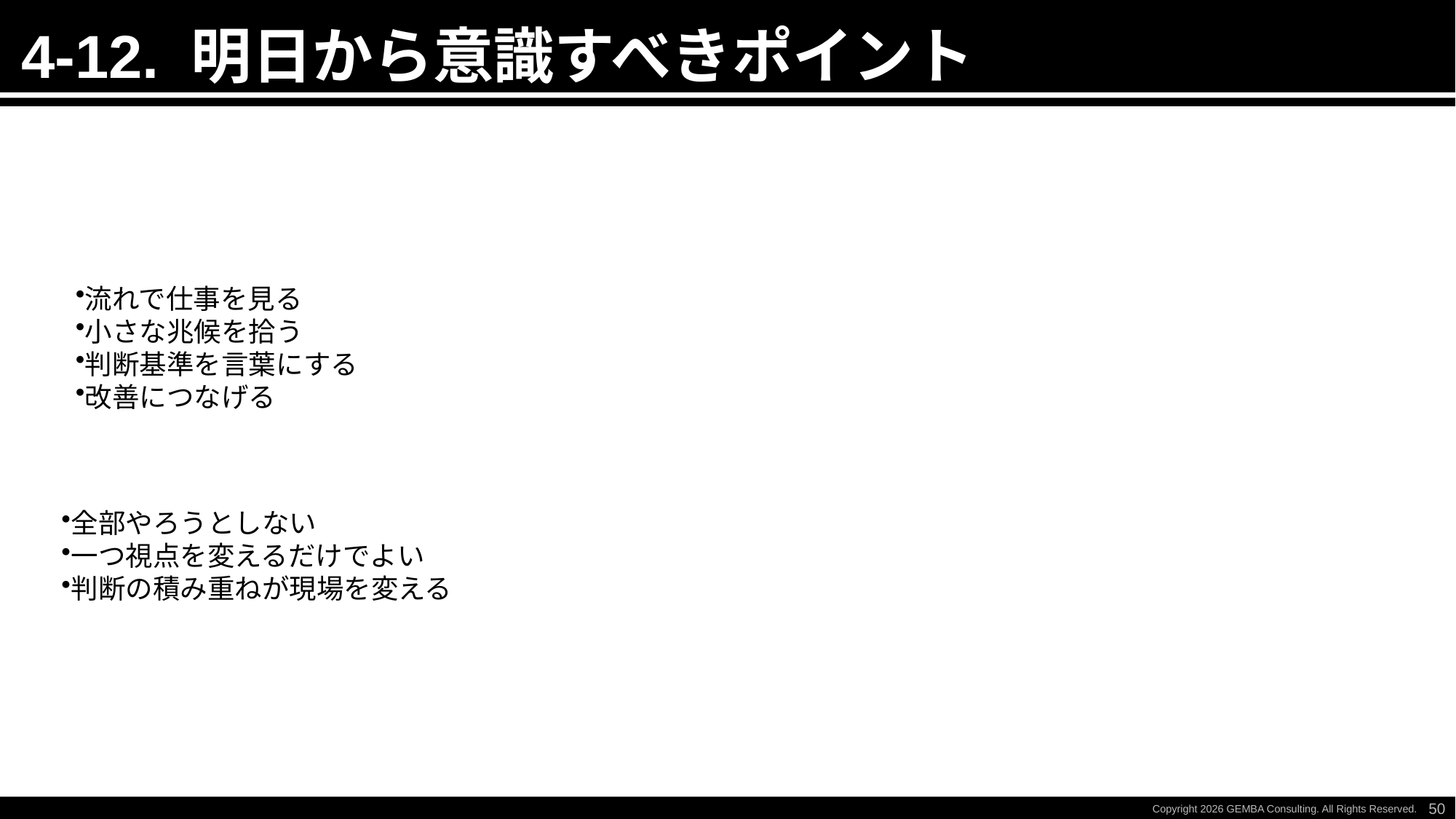

4-12. 明日から意識すべきポイント
流れで仕事を見る
小さな兆候を拾う
判断基準を言葉にする
改善につなげる
全部やろうとしない
一つ視点を変えるだけでよい
判断の積み重ねが現場を変える
50